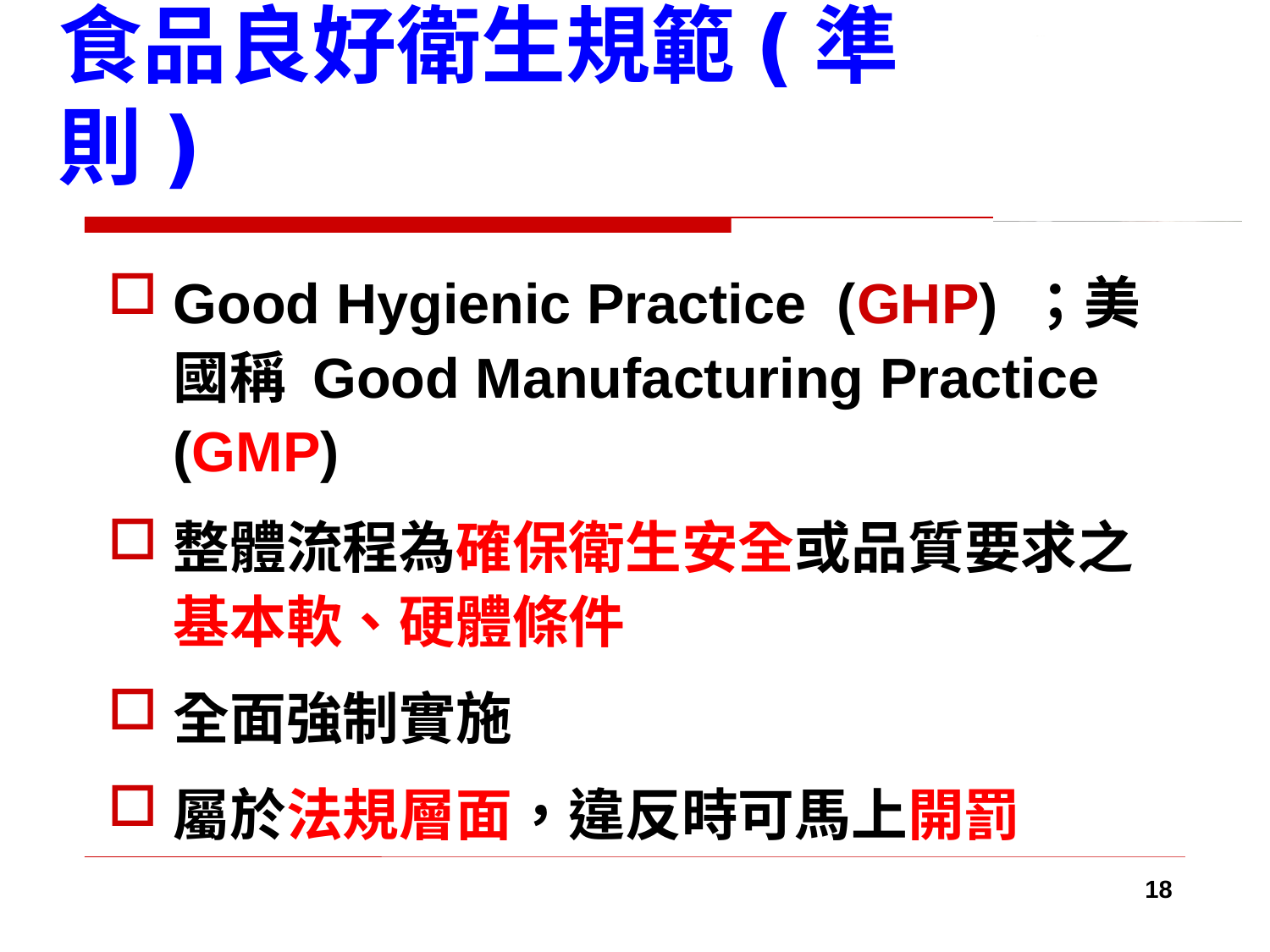

# 食品良好衛生規範(準則)
Good Hygienic Practice  (GHP) ；美國稱 Good Manufacturing Practice (GMP)
整體流程為確保衛生安全或品質要求之基本軟、硬體條件
全面強制實施
屬於法規層面，違反時可馬上開罰
18